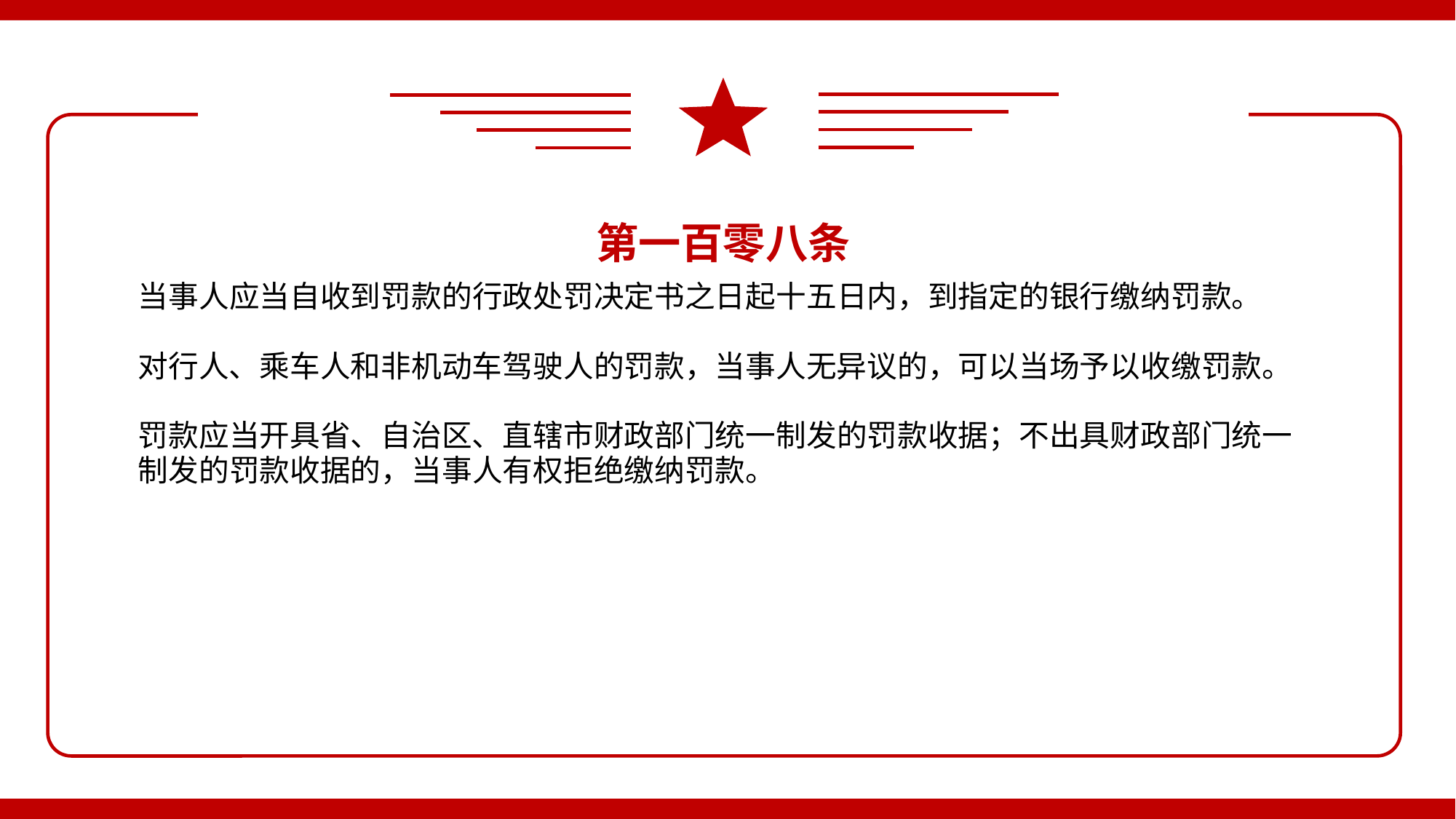

第一百零八条
当事人应当自收到罚款的行政处罚决定书之日起十五日内，到指定的银行缴纳罚款。

对行人、乘车人和非机动车驾驶人的罚款，当事人无异议的，可以当场予以收缴罚款。

罚款应当开具省、自治区、直辖市财政部门统一制发的罚款收据；不出具财政部门统一制发的罚款收据的，当事人有权拒绝缴纳罚款。